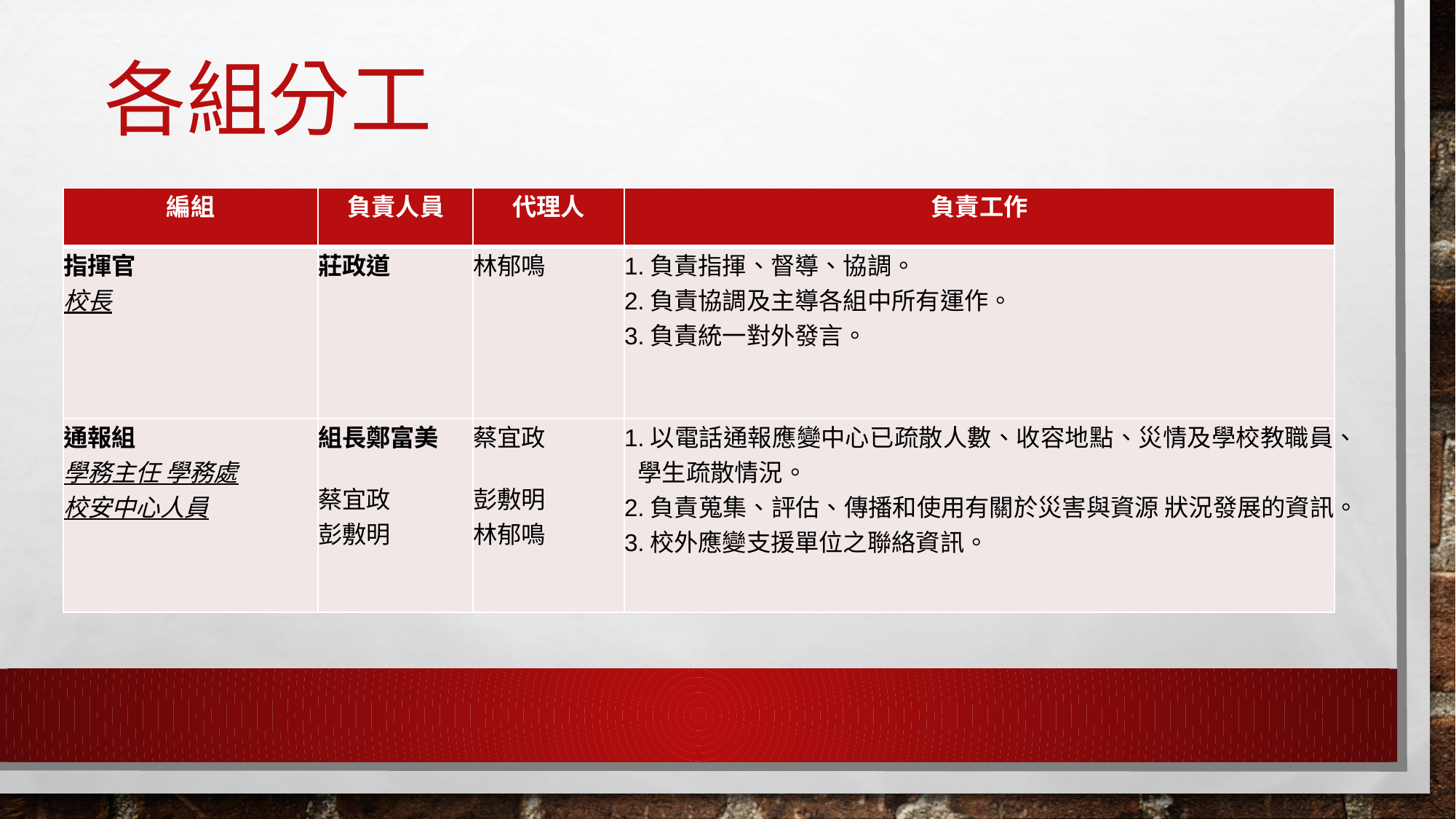

# 各組分工
| 編組 | 負責人員 | 代理人 | 負責工作 |
| --- | --- | --- | --- |
| 指揮官 校長 | 莊政道 | 林郁鳴 | 1.負責指揮、督導、協調。 2.負責協調及主導各組中所有運作。 3.負責統一對外發言。 |
| 通報組 學務主任 學務處 校安中心人員 | 組長鄭富美   蔡宜政 彭敷明 | 蔡宜政   彭敷明 林郁鳴 | 1.以電話通報應變中心已疏散人數、收容地點、災情及學校教職員、學生疏散情況。 2.負責蒐集、評估、傳播和使用有關於災害與資源 狀況發展的資訊。 3.校外應變支援單位之聯絡資訊。 |